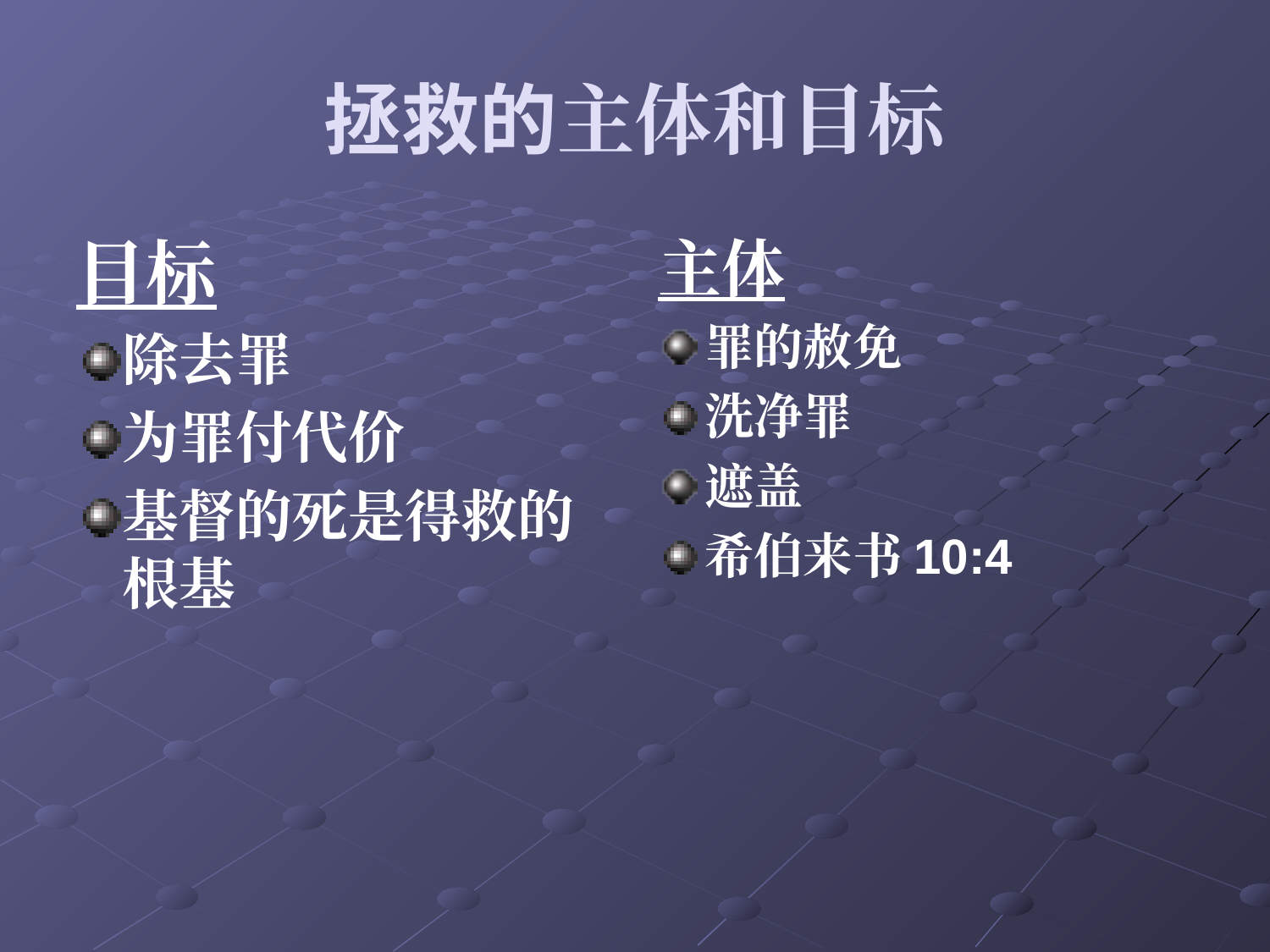

拯救的主体和目标
目标
除去罪
为罪付代价
基督的死是得救的根基
主体
罪的赦免
洗净罪
遮盖
希伯来书10:4